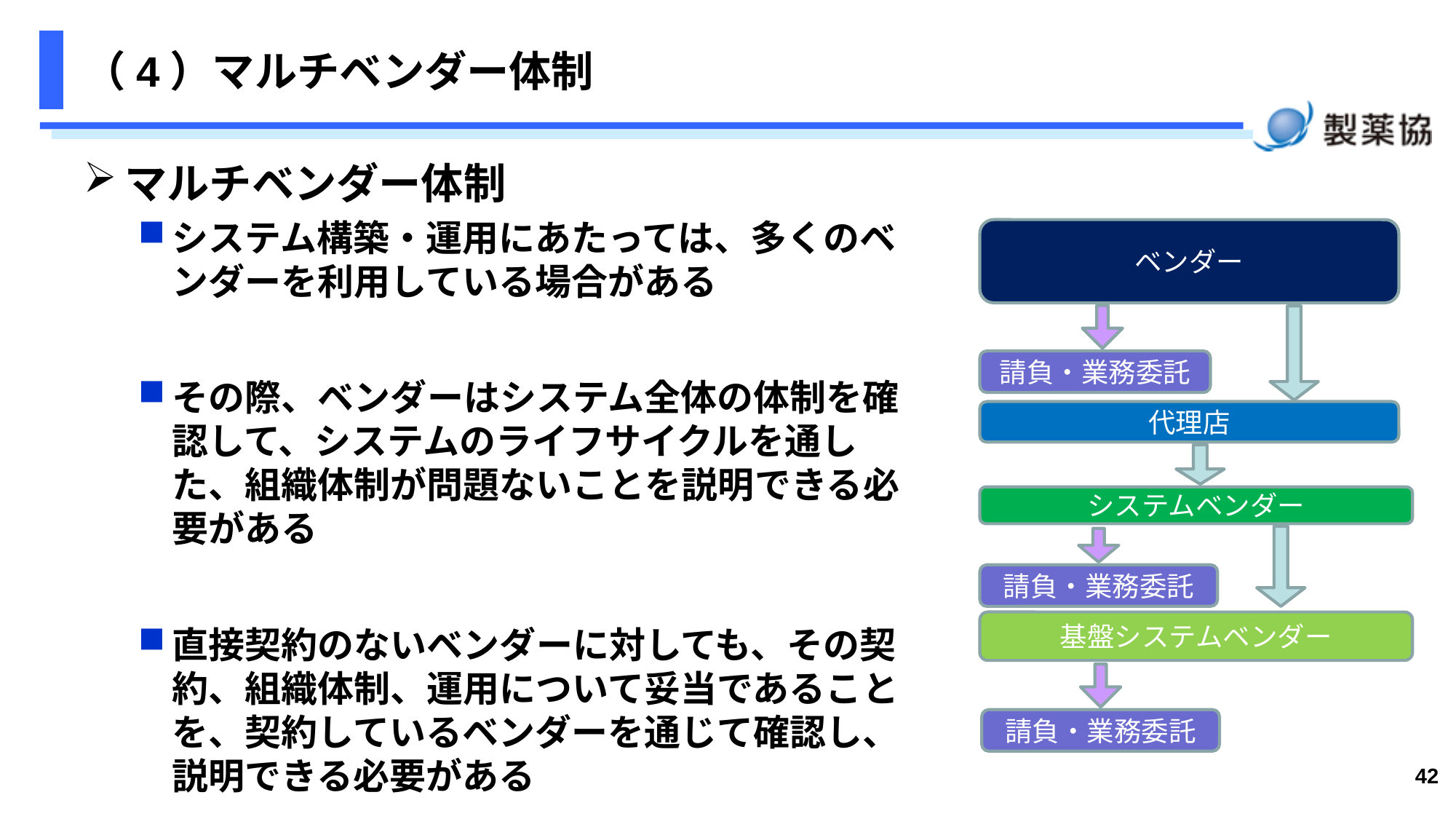

# （4）マルチベンダー体制
マルチベンダー体制
システム構築・運用にあたっては、多くのベンダーを利用している場合がある

その際、ベンダーはシステム全体の体制を確認して、システムのライフサイクルを通した、組織体制が問題ないことを説明できる必要がある

直接契約のないベンダーに対しても、その契約、組織体制、運用について妥当であることを、契約しているベンダーを通じて確認し、説明できる必要がある

ベンダー

請負・業務委託
代理店

システムベンダー

請負・業務委託
基盤システムベンダー

請負・業務委託
42